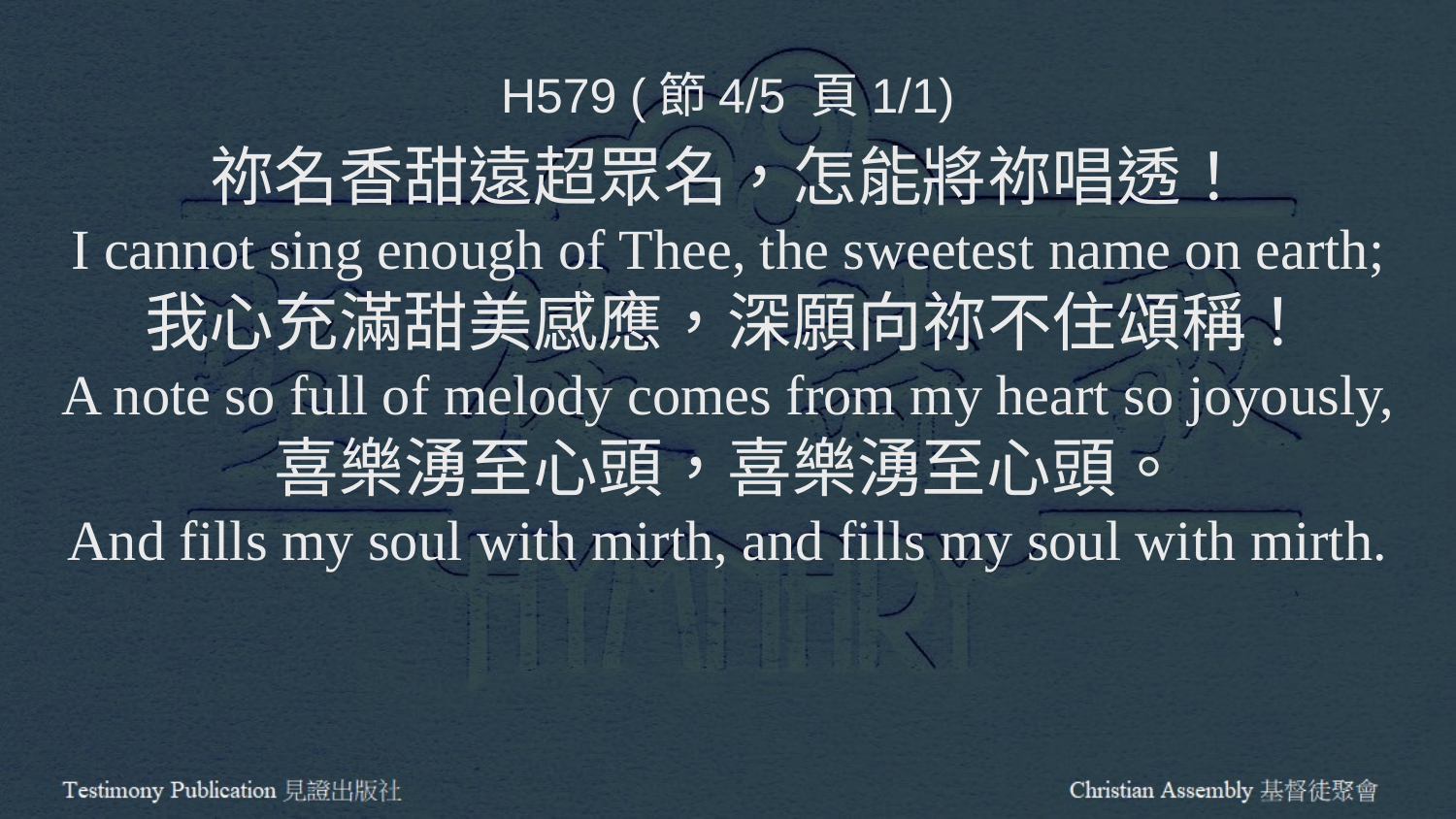

H579 (節4/5 頁1/1)
祢名香甜遠超眾名，怎能將祢唱透！
I cannot sing enough of Thee, the sweetest name on earth;
我心充滿甜美感應，深願向祢不住頌稱！
A note so full of melody comes from my heart so joyously,
喜樂湧至心頭，喜樂湧至心頭。
And fills my soul with mirth, and fills my soul with mirth.